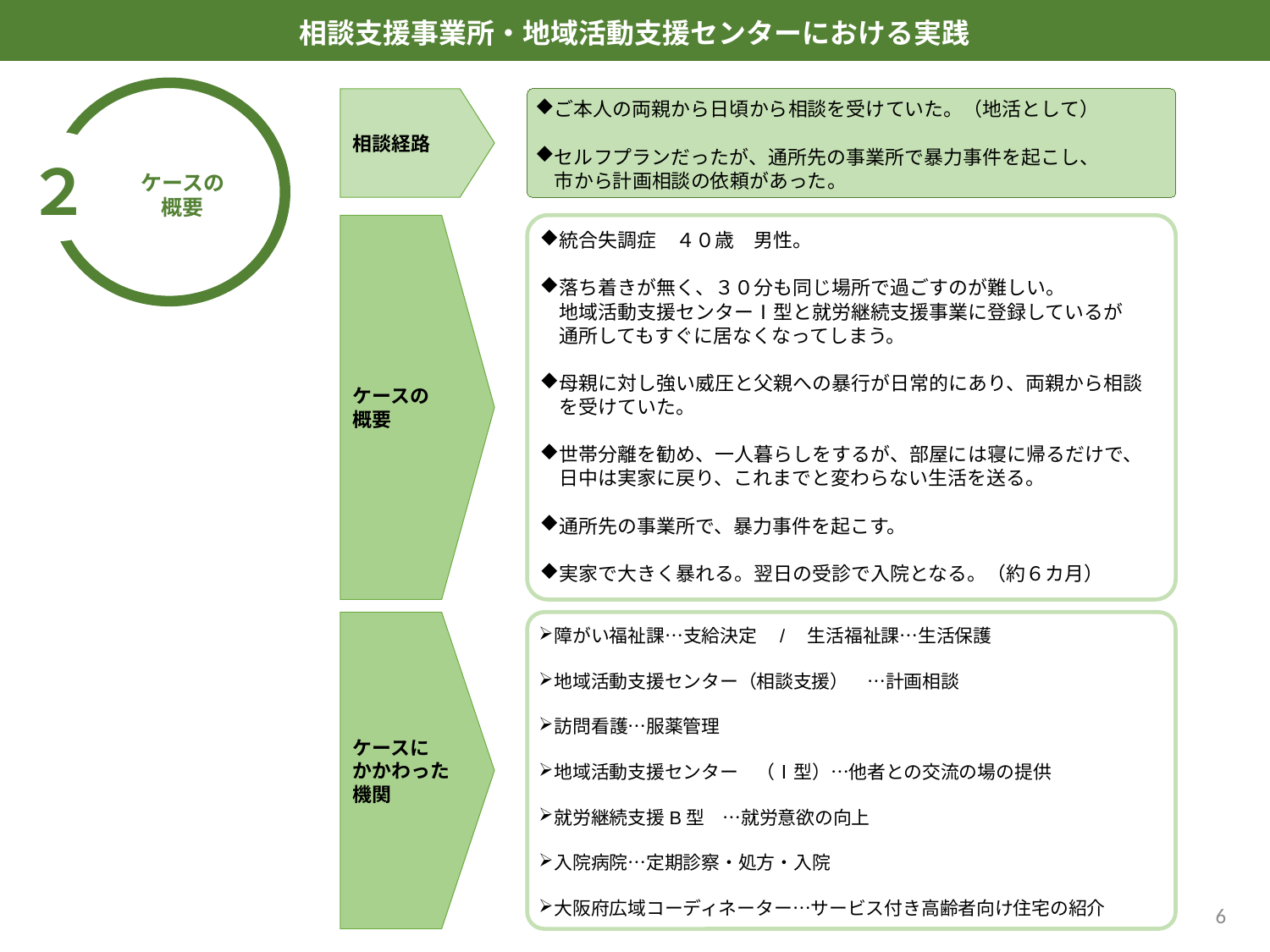

相談支援事業所・地域活動支援センターにおける実践

２
ケースの
概要
ご本人の両親から日頃から相談を受けていた。（地活として）

セルフプランだったが、通所先の事業所で暴力事件を起こし、
　市から計画相談の依頼があった。
相談経路
ケースの
概要
統合失調症　４０歳　男性。

落ち着きが無く、３０分も同じ場所で過ごすのが難しい。
　地域活動支援センターⅠ型と就労継続支援事業に登録しているが
　通所してもすぐに居なくなってしまう。

母親に対し強い威圧と父親への暴行が日常的にあり、両親から相談
　を受けていた。

世帯分離を勧め、一人暮らしをするが、部屋には寝に帰るだけで、
　日中は実家に戻り、これまでと変わらない生活を送る。

通所先の事業所で、暴力事件を起こす。

実家で大きく暴れる。翌日の受診で入院となる。（約６カ月）

ケースに
かかわった
機関
障がい福祉課…支給決定　/　生活福祉課…生活保護

地域活動支援センター（相談支援）　…計画相談

訪問看護…服薬管理

地域活動支援センター　（Ⅰ型）…他者との交流の場の提供

就労継続支援B型　…就労意欲の向上

入院病院…定期診察・処方・入院

大阪府広域コーディネーター…サービス付き高齢者向け住宅の紹介
6